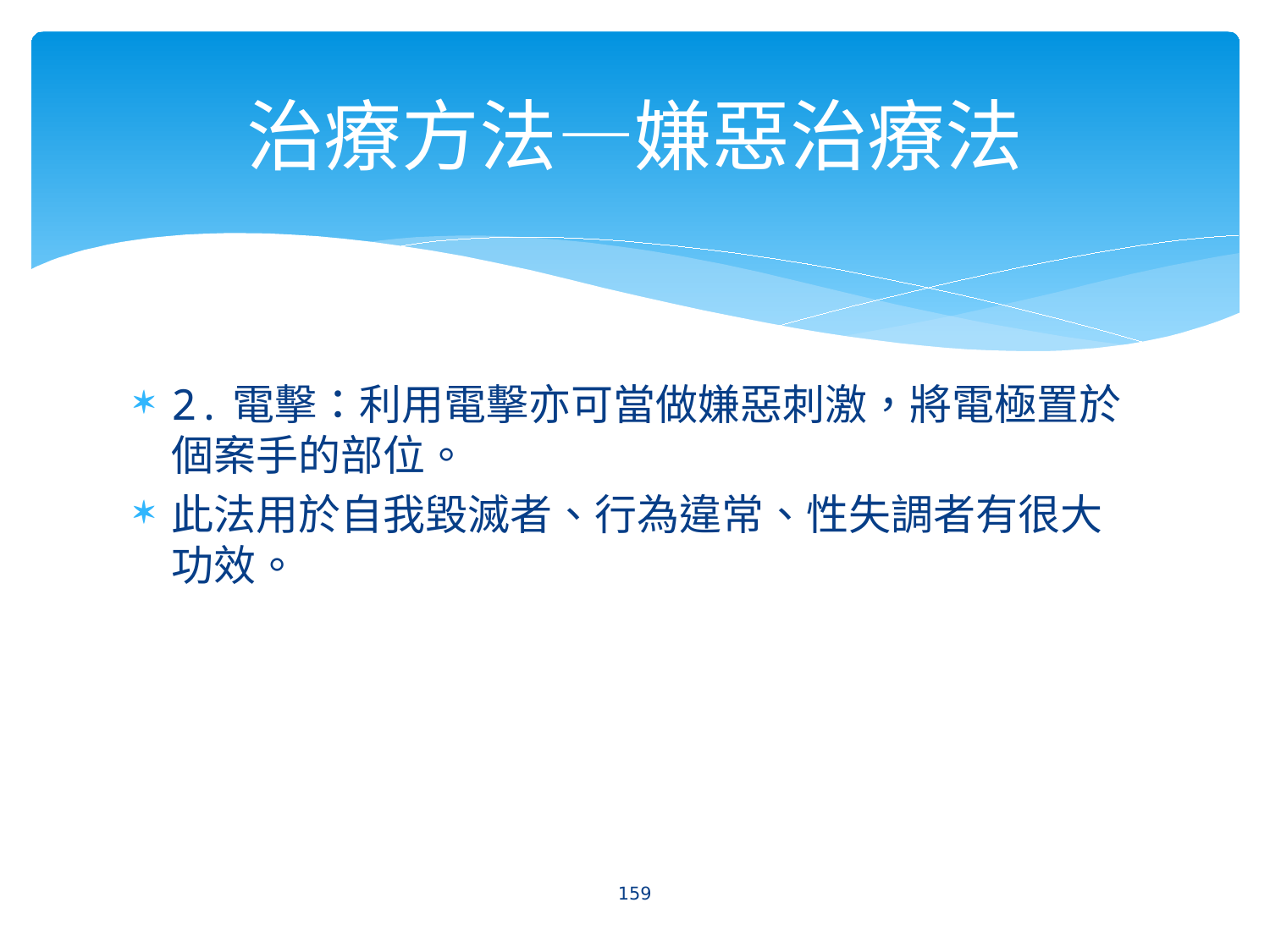

# 治療方法—嫌惡治療法
2.電擊：利用電擊亦可當做嫌惡刺激，將電極置於個案手的部位。
此法用於自我毀滅者、行為違常、性失調者有很大功效。
159